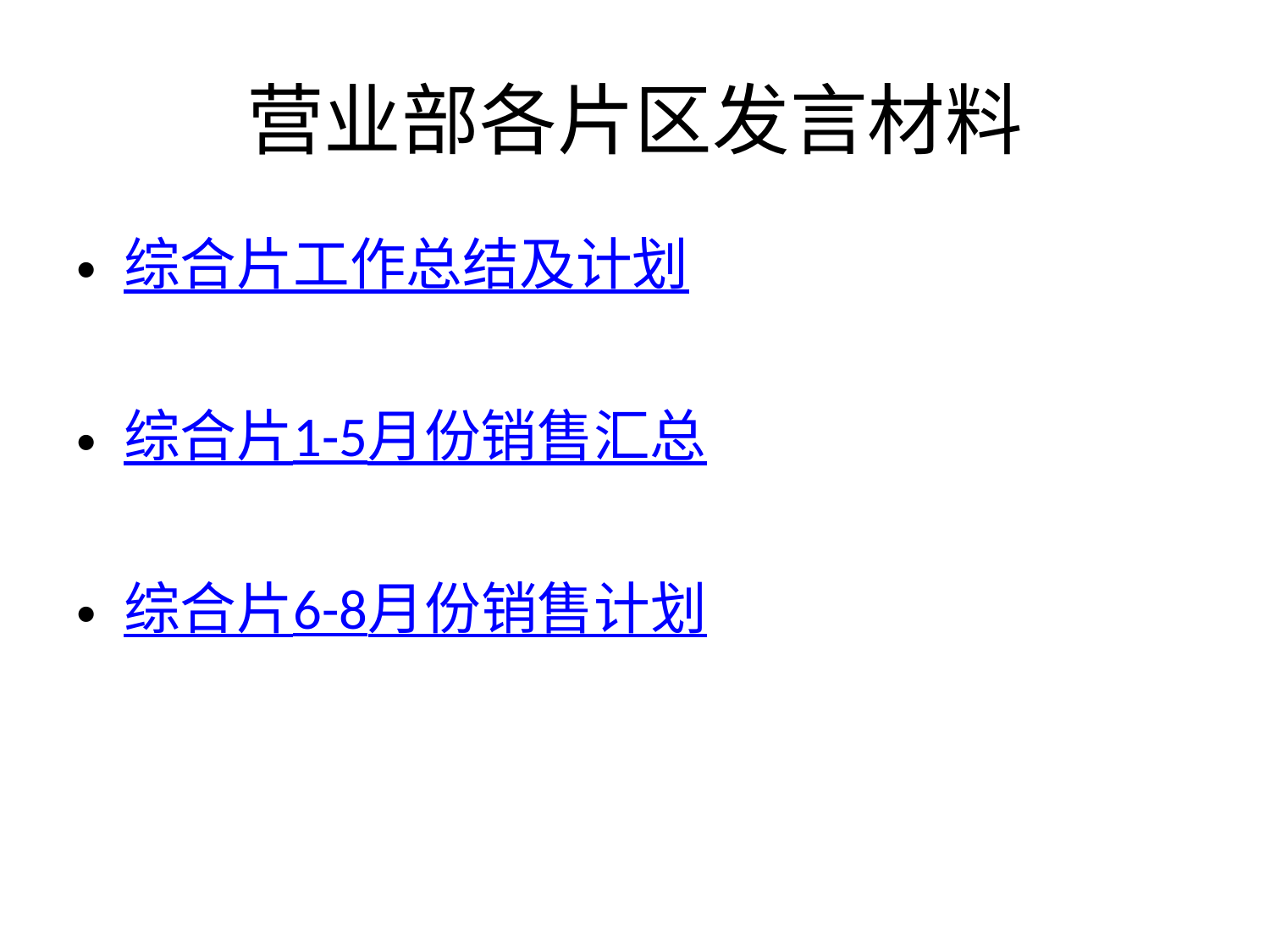

# 营业部各片区发言材料
综合片工作总结及计划

综合片1-5月份销售汇总

综合片6-8月份销售计划